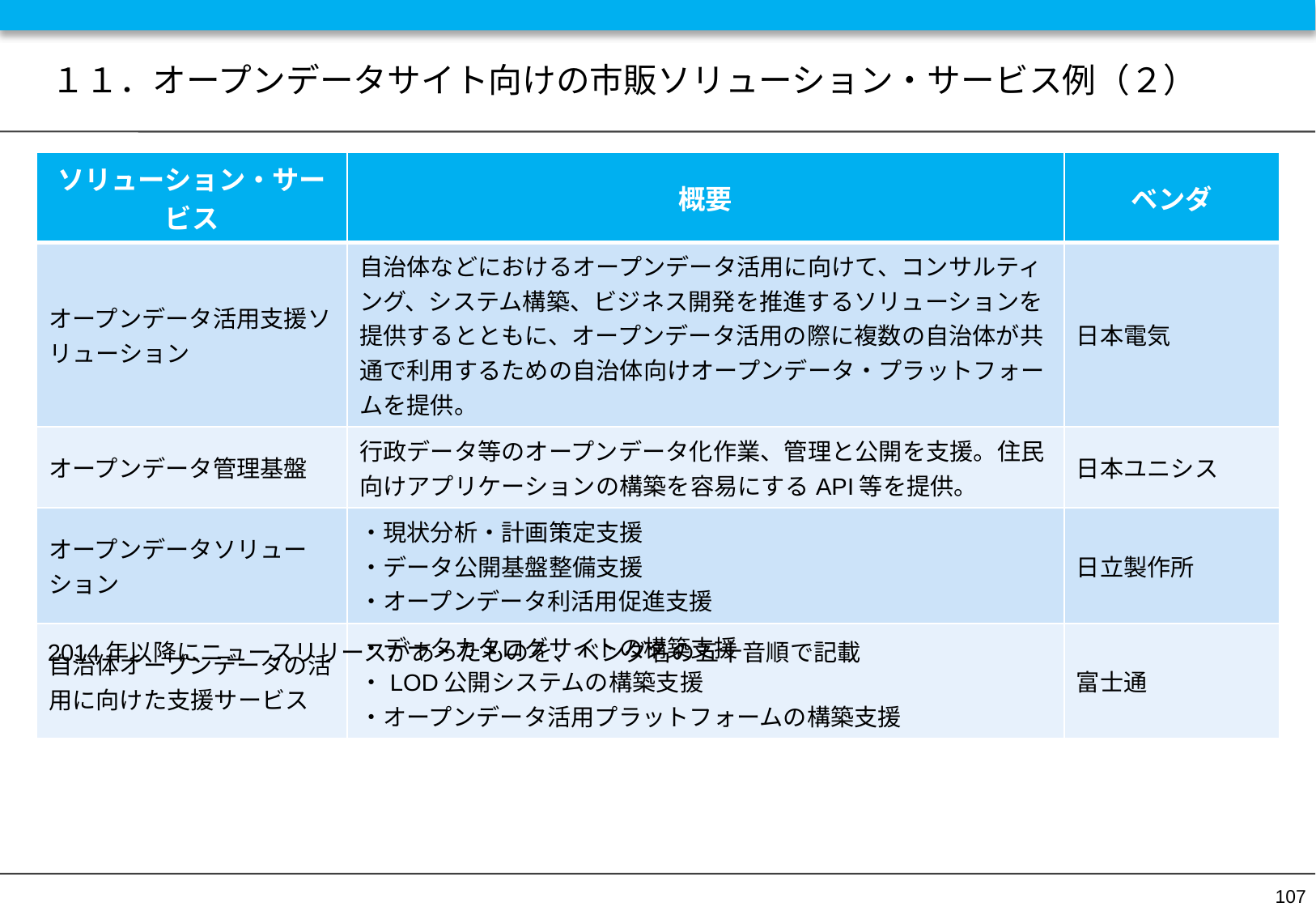

# １１．オープンデータサイト向けの市販ソリューション・サービス例（２）
| ソリューション・サービス | 概要 | ベンダ |
| --- | --- | --- |
| オープンデータ活用支援ソリューション | 自治体などにおけるオープンデータ活用に向けて、コンサルティング、システム構築、ビジネス開発を推進するソリューションを提供するとともに、オープンデータ活用の際に複数の自治体が共通で利用するための自治体向けオープンデータ・プラットフォームを提供。 | 日本電気 |
| オープンデータ管理基盤 | 行政データ等のオープンデータ化作業、管理と公開を支援。住民向けアプリケーションの構築を容易にするAPI等を提供。 | 日本ユニシス |
| オープンデータソリューション | ・現状分析・計画策定支援 ・データ公開基盤整備支援 ・オープンデータ利活用促進支援 | 日立製作所 |
| 自治体オープンデータの活用に向けた支援サービス | ・データカタログサイトの構築支援 ・LOD公開システムの構築支援 ・オープンデータ活用プラットフォームの構築支援 | 富士通 |
2014年以降にニュースリリースがあったものを、ベンダ名の五十音順で記載
107